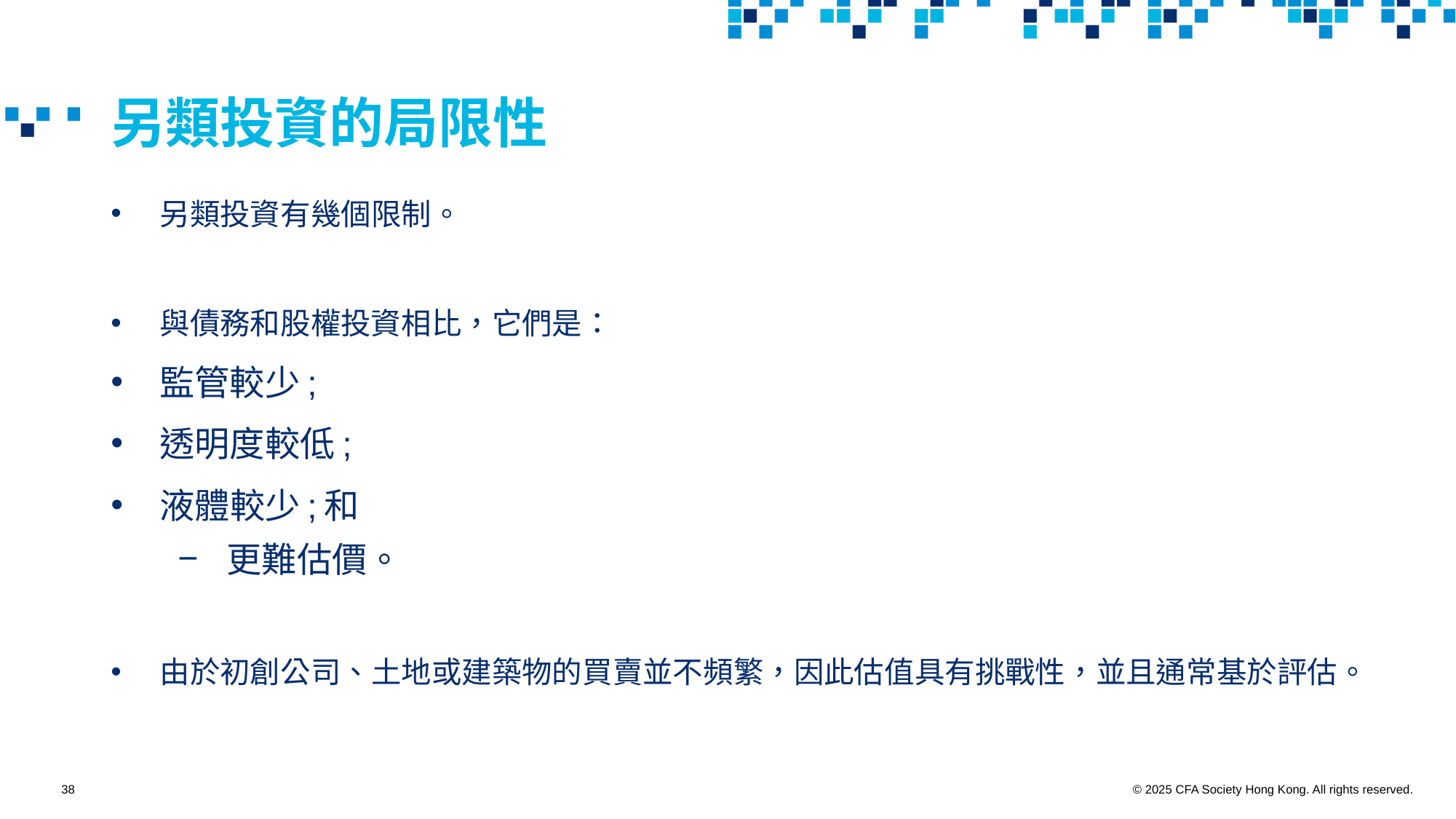

# 另類投資的局限性
另類投資有幾個限制。

與債務和股權投資相比，它們是：
監管較少;
透明度較低;
液體較少;和
更難估價。

由於初創公司、土地或建築物的買賣並不頻繁，因此估值具有挑戰性，並且通常基於評估。
38
© 2025 CFA Society Hong Kong. All rights reserved.